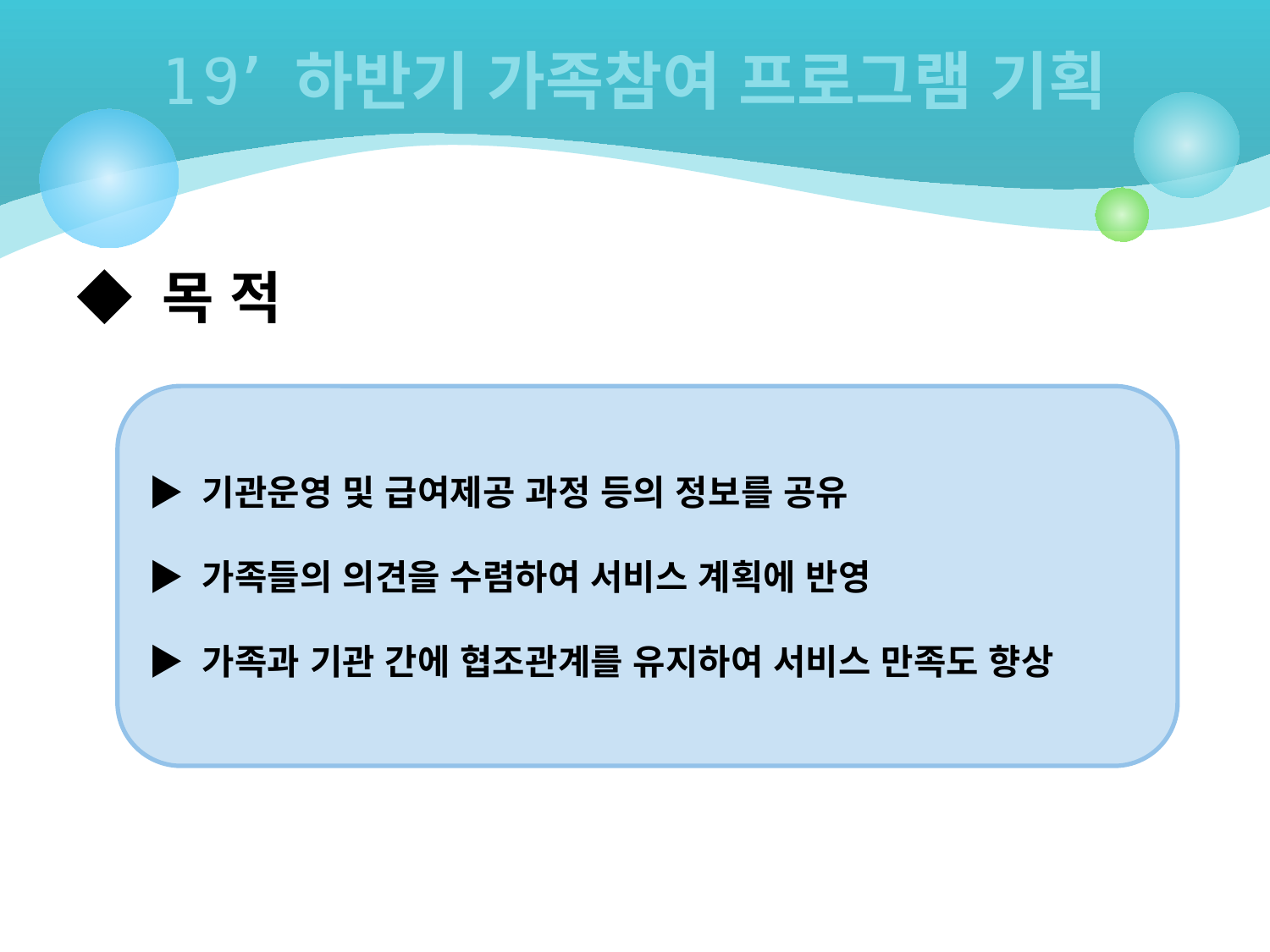

# 19’ 하반기 가족참여 프로그램 기획
◆ 목 적

▶ 기관운영 및 급여제공 과정 등의 정보를 공유

▶ 가족들의 의견을 수렴하여 서비스 계획에 반영

▶ 가족과 기관 간에 협조관계를 유지하여 서비스 만족도 향상